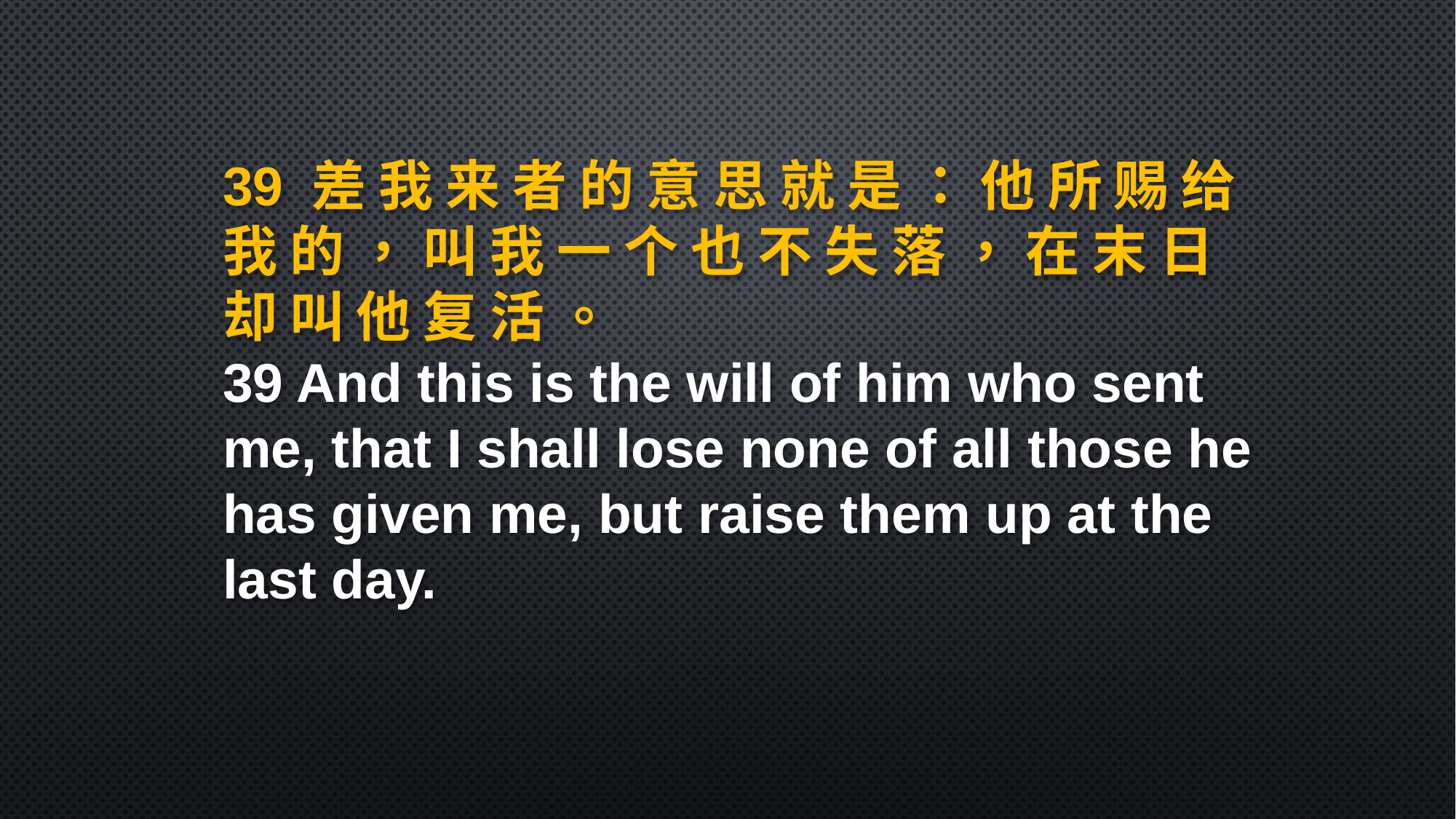

39 差 我 来 者 的 意 思 就 是 ： 他 所 赐 给 我 的 ， 叫 我 一 个 也 不 失 落 ， 在 末 日 却 叫 他 复 活 。
39 And this is the will of him who sent me, that I shall lose none of all those he has given me, but raise them up at the last day.